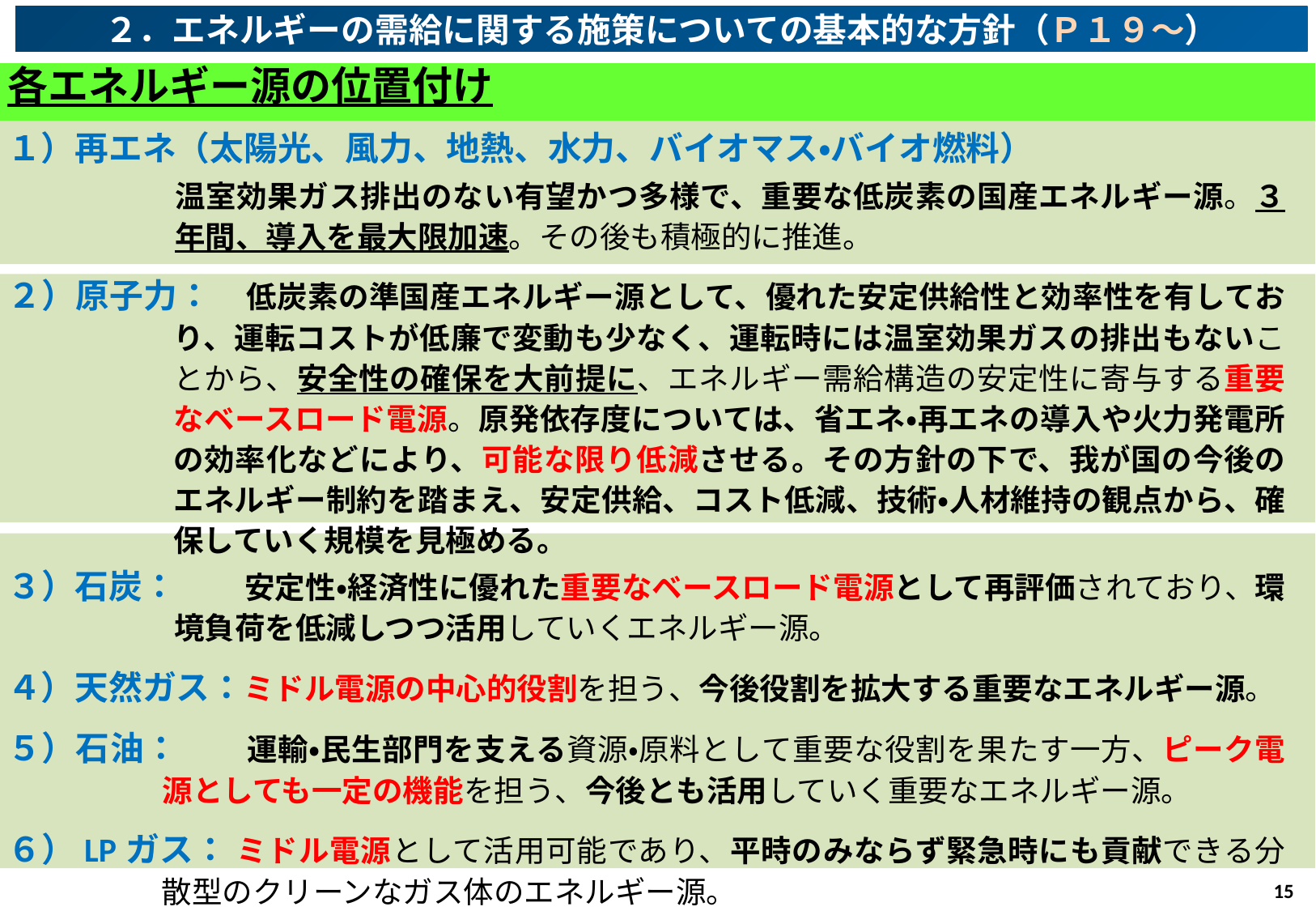

# ２．エネルギーの需給に関する施策についての基本的な方針（Ｐ１９～）
各エネルギー源の位置付け

１）再エネ（太陽光、風力、地熱、水力、バイオマス・バイオ燃料）
温室効果ガス排出のない有望かつ多様で、重要な低炭素の国産エネルギー源。３年間、導入を最大限加速。その後も積極的に推進。
２）原子力：　低炭素の準国産エネルギー源として、優れた安定供給性と効率性を有しており、運転コストが低廉で変動も少なく、運転時には温室効果ガスの排出もないことから、安全性の確保を大前提に、エネルギー需給構造の安定性に寄与する重要なベースロード電源。原発依存度については、省エネ・再エネの導入や火力発電所の効率化などにより、可能な限り低減させる。その方針の下で、我が国の今後のエネルギー制約を踏まえ、安定供給、コスト低減、技術・人材維持の観点から、確保していく規模を見極める。
３）石炭：　　安定性・経済性に優れた重要なベースロード電源として再評価されており、環境負荷を低減しつつ活用していくエネルギー源。
４）天然ガス：ミドル電源の中心的役割を担う、今後役割を拡大する重要なエネルギー源。
５）石油：　　運輸・民生部門を支える資源・原料として重要な役割を果たす一方、ピーク電源としても一定の機能を担う、今後とも活用していく重要なエネルギー源。
６）LPガス： ミドル電源として活用可能であり、平時のみならず緊急時にも貢献できる分散型のクリーンなガス体のエネルギー源。

15